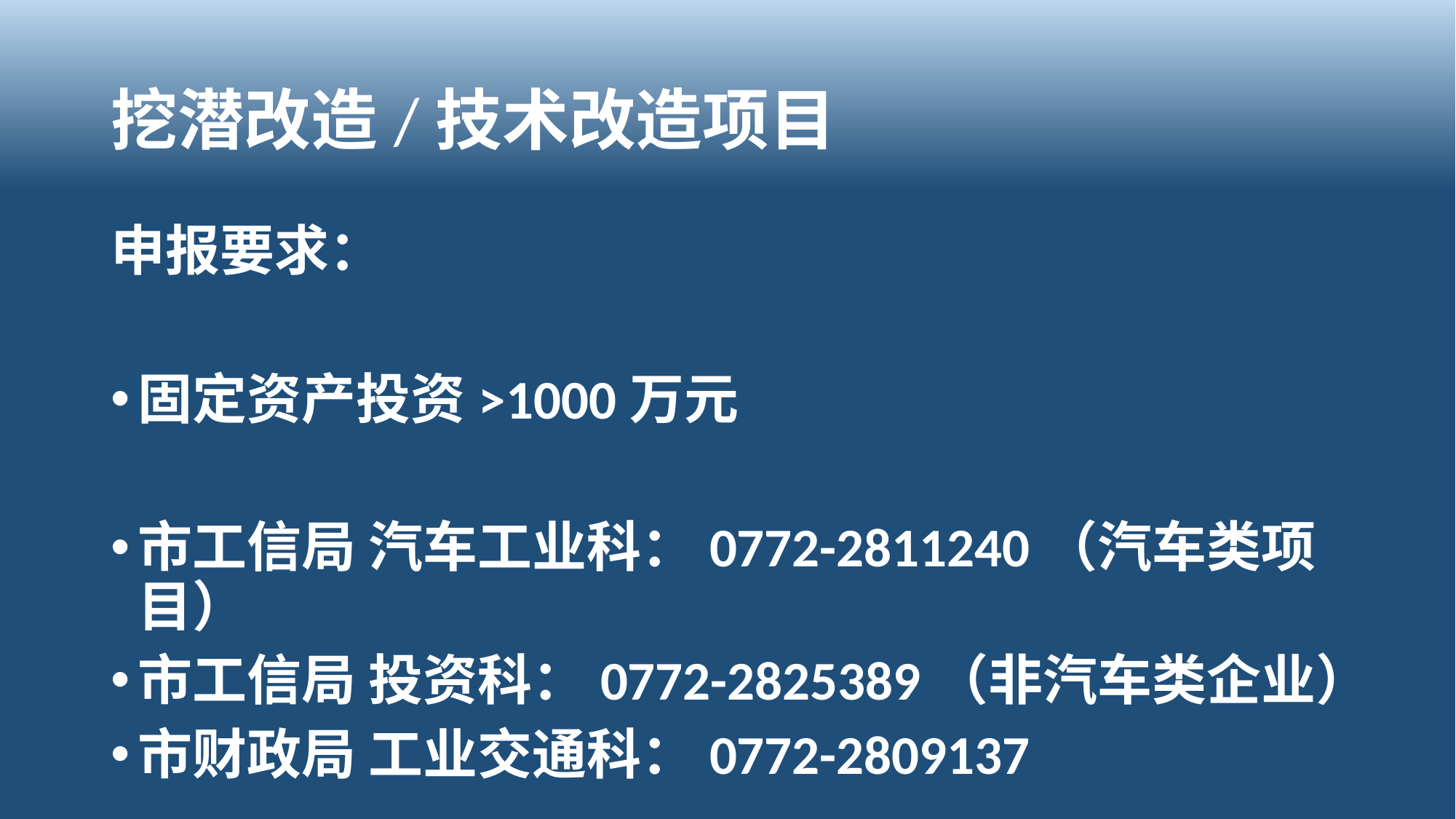

# 挖潜改造/技术改造项目
申报要求：

固定资产投资>1000万元

市工信局 汽车工业科：0772-2811240（汽车类项目）
市工信局 投资科：0772-2825389（非汽车类企业）
市财政局 工业交通科：0772-2809137